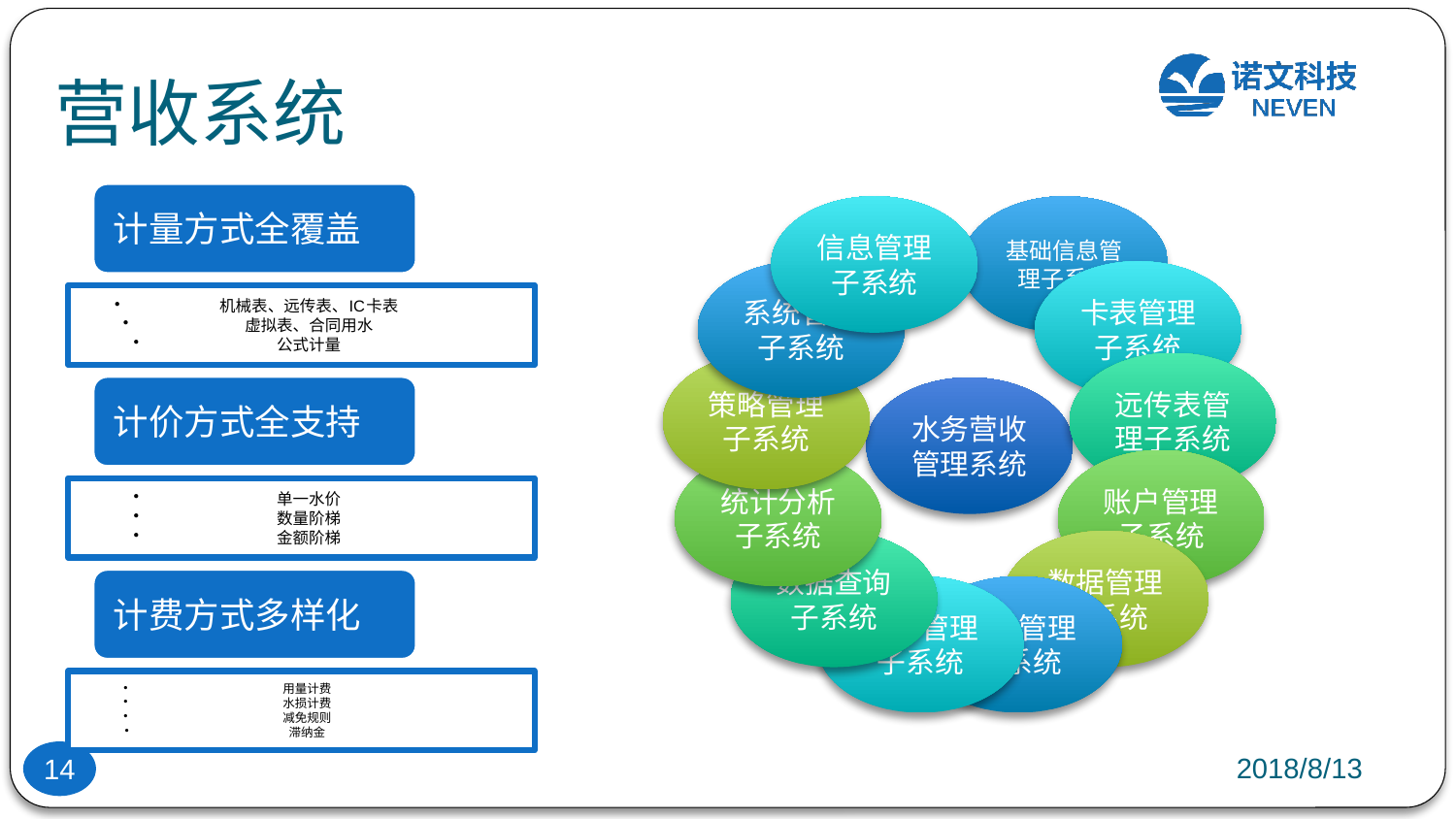

# 营收系统
计量方式全覆盖
机械表、远传表、IC卡表
计价方式全支持
单一水价
虚拟表、合同用水
数量阶梯
金额阶梯
计费方式多样化
用量计费
水损计费
减免规则
滞纳金
公式计量
水务营收管理系统
基础信息管理子系统
卡表管理子系统
远传表管理子系统
账户管理子系统
营收管理子系统
数据管理子系统
统计分析子系统
策略管理子系统
系统管理子系统
信息管理子系统
2018/8/13
14